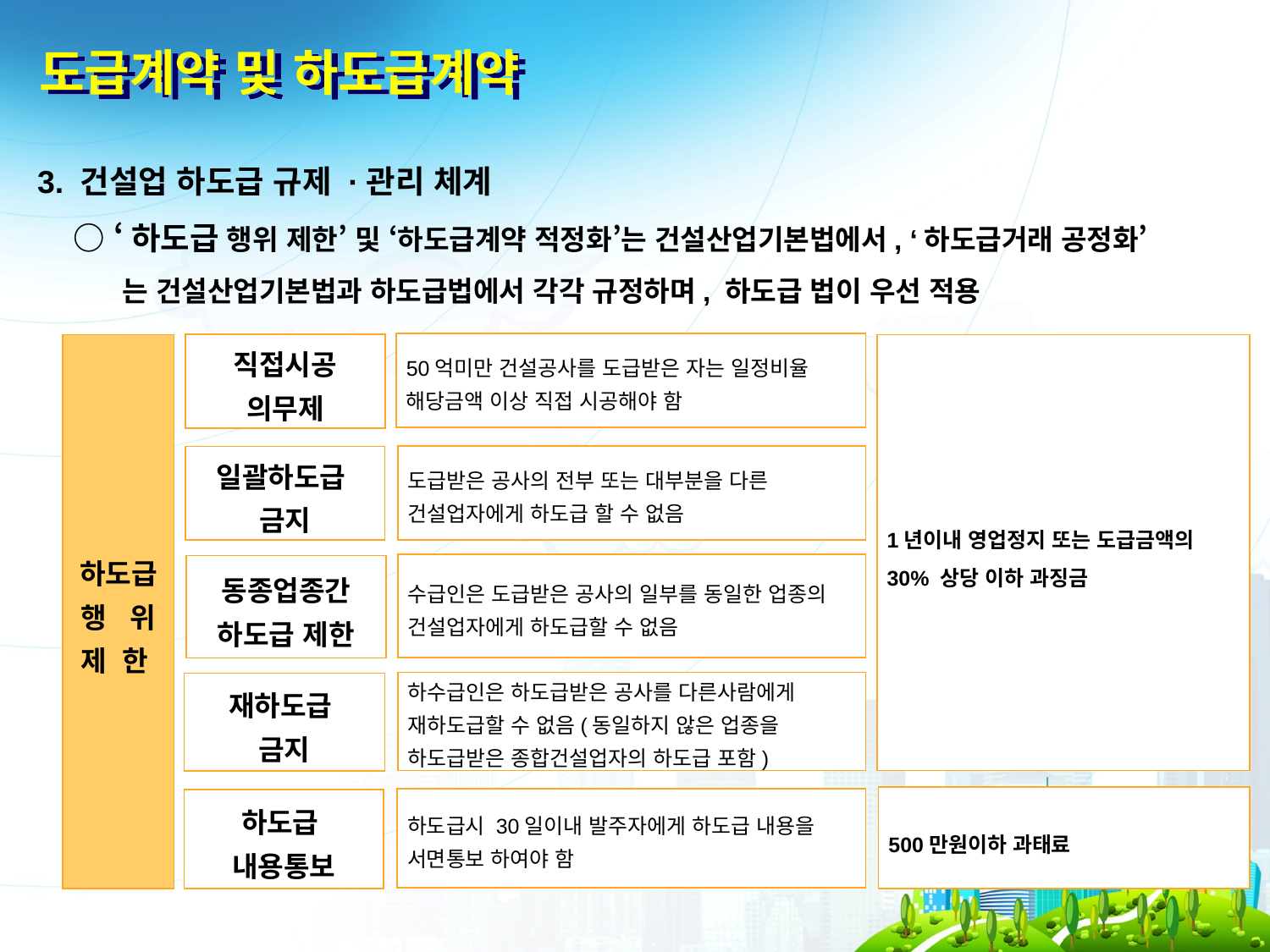

도급계약 및 하도급계약
3. 건설업 하도급 규제 ·관리 체계
    ○ ‘하도급 행위 제한’ 및 ‘하도급계약 적정화’는 건설산업기본법에서, ‘하도급거래 공정화’
          는 건설산업기본법과 하도급법에서 각각 규정하며, 하도급 법이 우선 적용

50억미만 건설공사를 도급받은 자는 일정비율 해당금액 이상 직접 시공해야 함
직접시공
의무제
하도급
행   위
제  한
1년이내 영업정지 또는 도급금액의
30% 상당 이하 과징금
도급받은 공사의 전부 또는 대부분을 다른 건설업자에게 하도급 할 수 없음
일괄하도급
금지
수급인은 도급받은 공사의 일부를 동일한 업종의 건설업자에게 하도급할 수 없음
동종업종간
하도급 제한
하수급인은 하도급받은 공사를 다른사람에게 재하도급할 수 없음(동일하지 않은 업종을 하도급받은 종합건설업자의 하도급 포함)
재하도급
금지
500만원이하 과태료
하도급시 30일이내 발주자에게 하도급 내용을 서면통보 하여야 함
하도급
내용통보